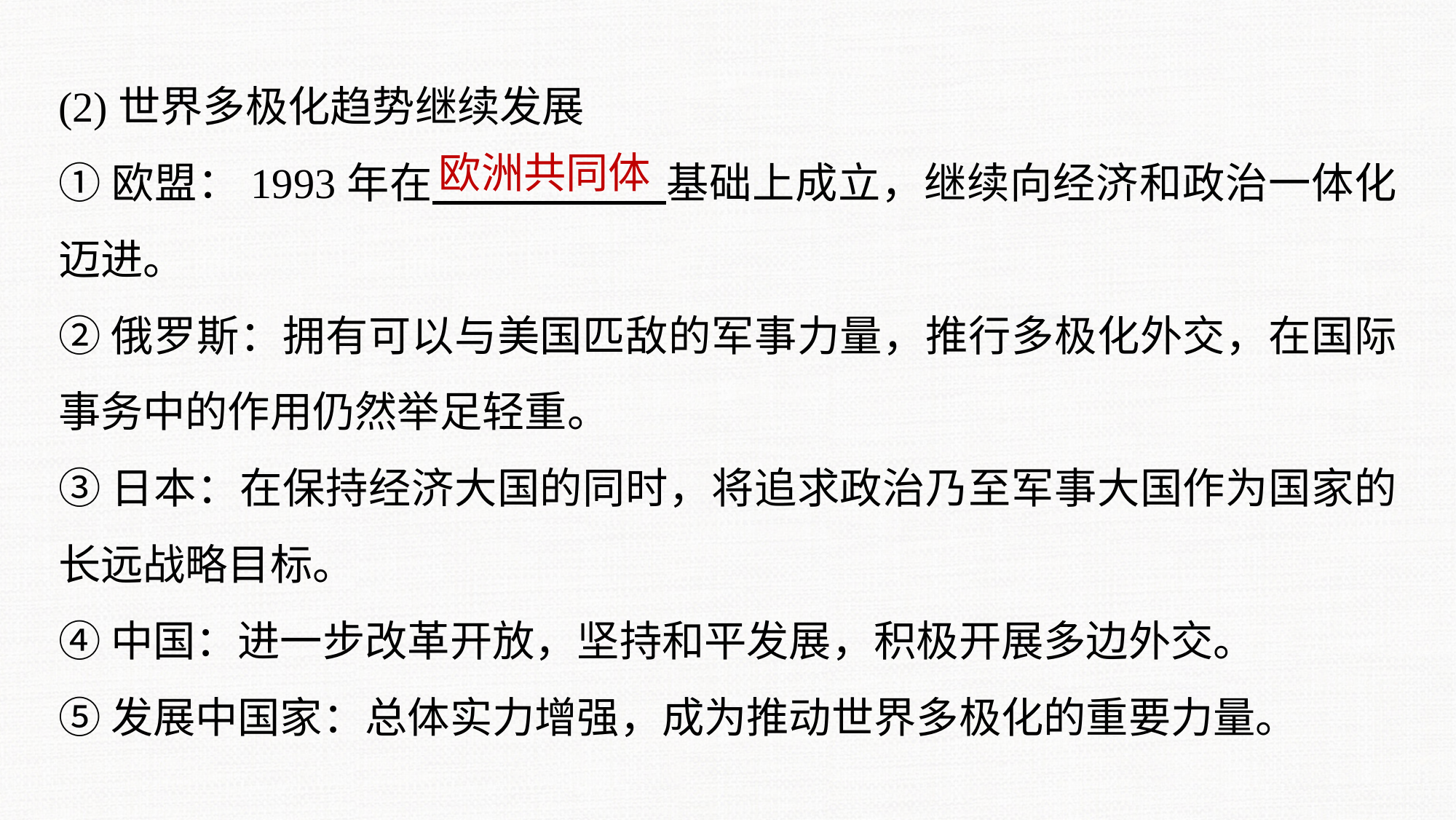

(2)世界多极化趋势继续发展
①欧盟：1993年在                       基础上成立，继续向经济和政治一体化迈进。
②俄罗斯：拥有可以与美国匹敌的军事力量，推行多极化外交，在国际事务中的作用仍然举足轻重。
③日本：在保持经济大国的同时，将追求政治乃至军事大国作为国家的长远战略目标。
④中国：进一步改革开放，坚持和平发展，积极开展多边外交。
⑤发展中国家：总体实力增强，成为推动世界多极化的重要力量。
欧洲共同体